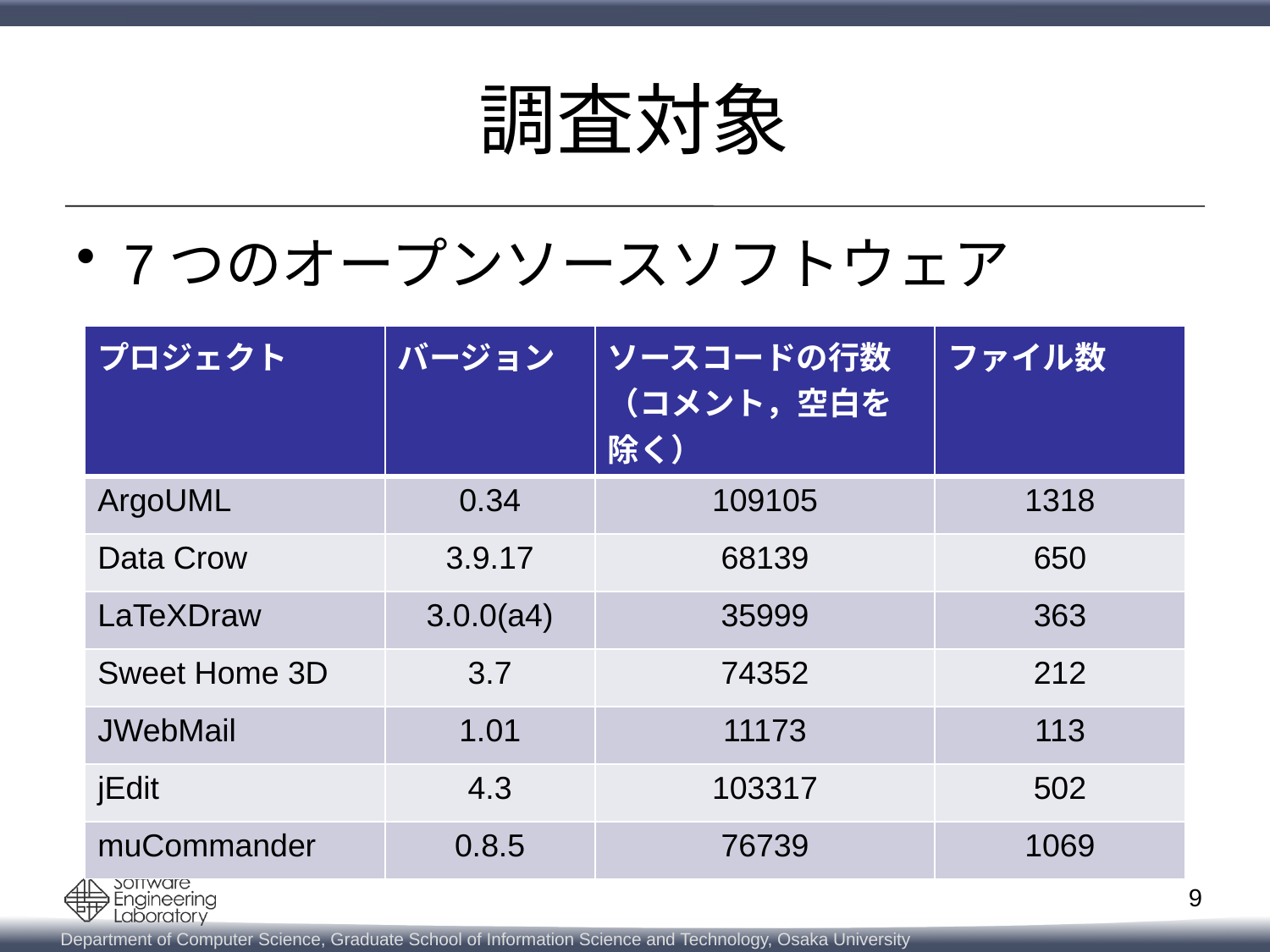

# 調査対象
7つのオープンソースソフトウェア
| プロジェクト | バージョン | ソースコードの行数 （コメント，空白を除く） | ファイル数 |
| --- | --- | --- | --- |
| ArgoUML | 0.34 | 109105 | 1318 |
| Data Crow | 3.9.17 | 68139 | 650 |
| LaTeXDraw | 3.0.0(a4) | 35999 | 363 |
| Sweet Home 3D | 3.7 | 74352 | 212 |
| JWebMail | 1.01 | 11173 | 113 |
| jEdit | 4.3 | 103317 | 502 |
| muCommander | 0.8.5 | 76739 | 1069 |
9